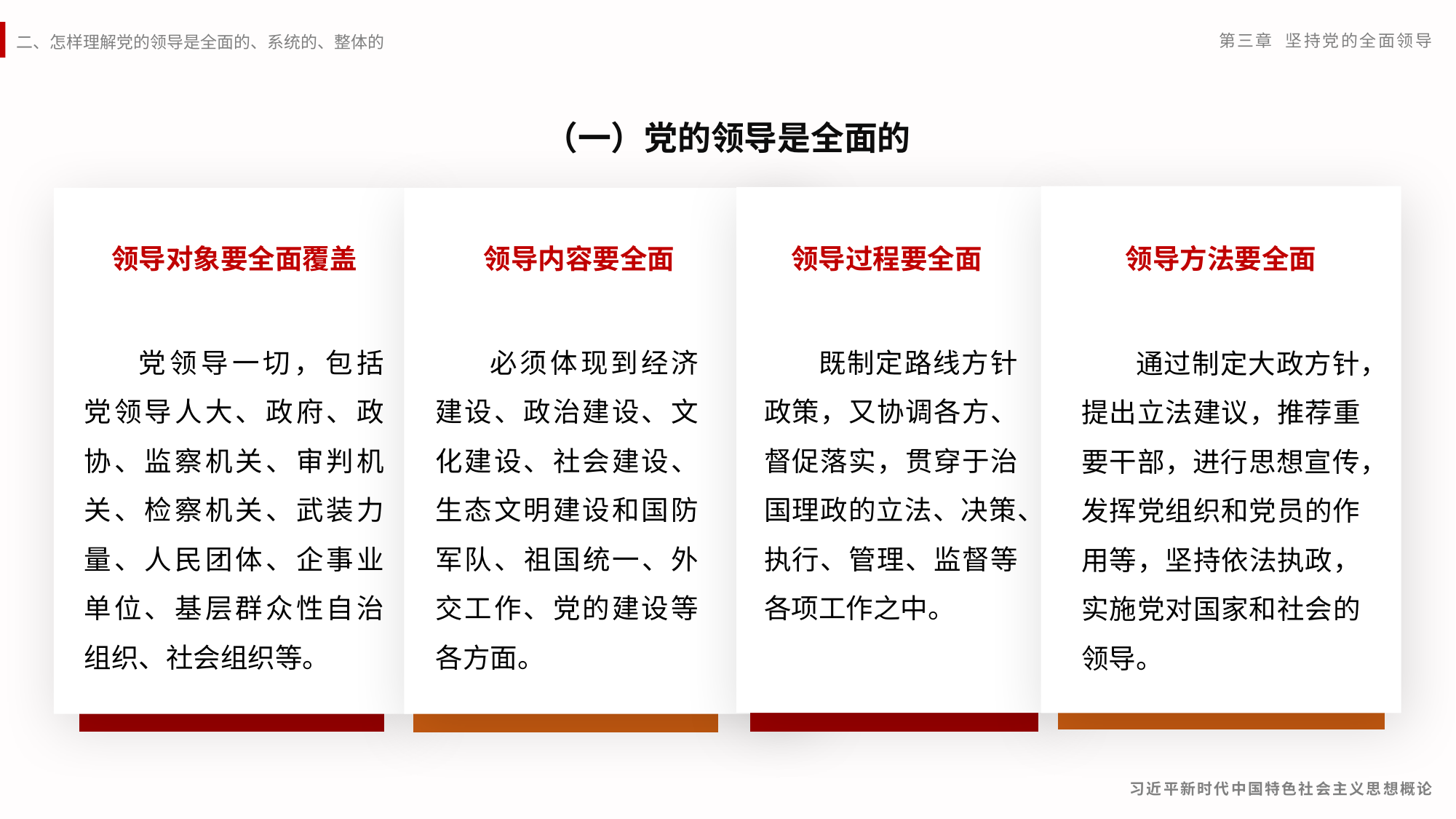

（一）党的领导是全面的

领导对象要全面覆盖
领导内容要全面
领导过程要全面
领导方法要全面
党领导一切，包括党领导人大、政府、政协、监察机关、审判机关、检察机关、武装力量、人民团体、企事业单位、基层群众性自治组织、社会组织等。
必须体现到经济建设、政治建设、文化建设、社会建设、生态文明建设和国防军队、祖国统一、外交工作、党的建设等各方面。
既制定路线方针政策，又协调各方、督促落实，贯穿于治国理政的立法、决策、执行、管理、监督等各项工作之中。
通过制定大政方针，提出立法建议，推荐重要干部，进行思想宣传，发挥党组织和党员的作用等，坚持依法执政，实施党对国家和社会的领导。